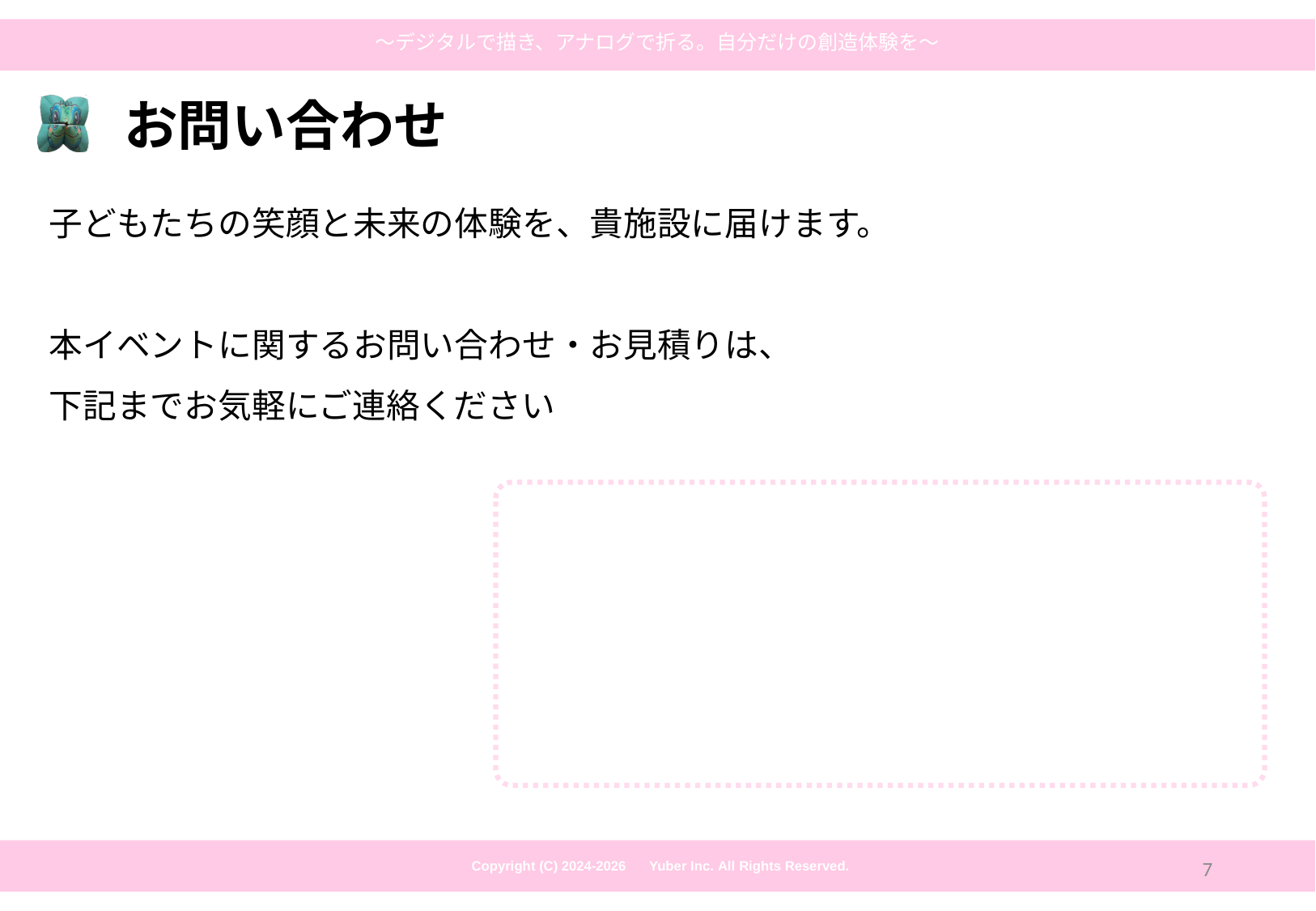

お問い合わせ
子どもたちの笑顔と未来の体験を、貴施設に届けます。

本イベントに関するお問い合わせ・お見積りは、
下記までお気軽にご連絡ください

7